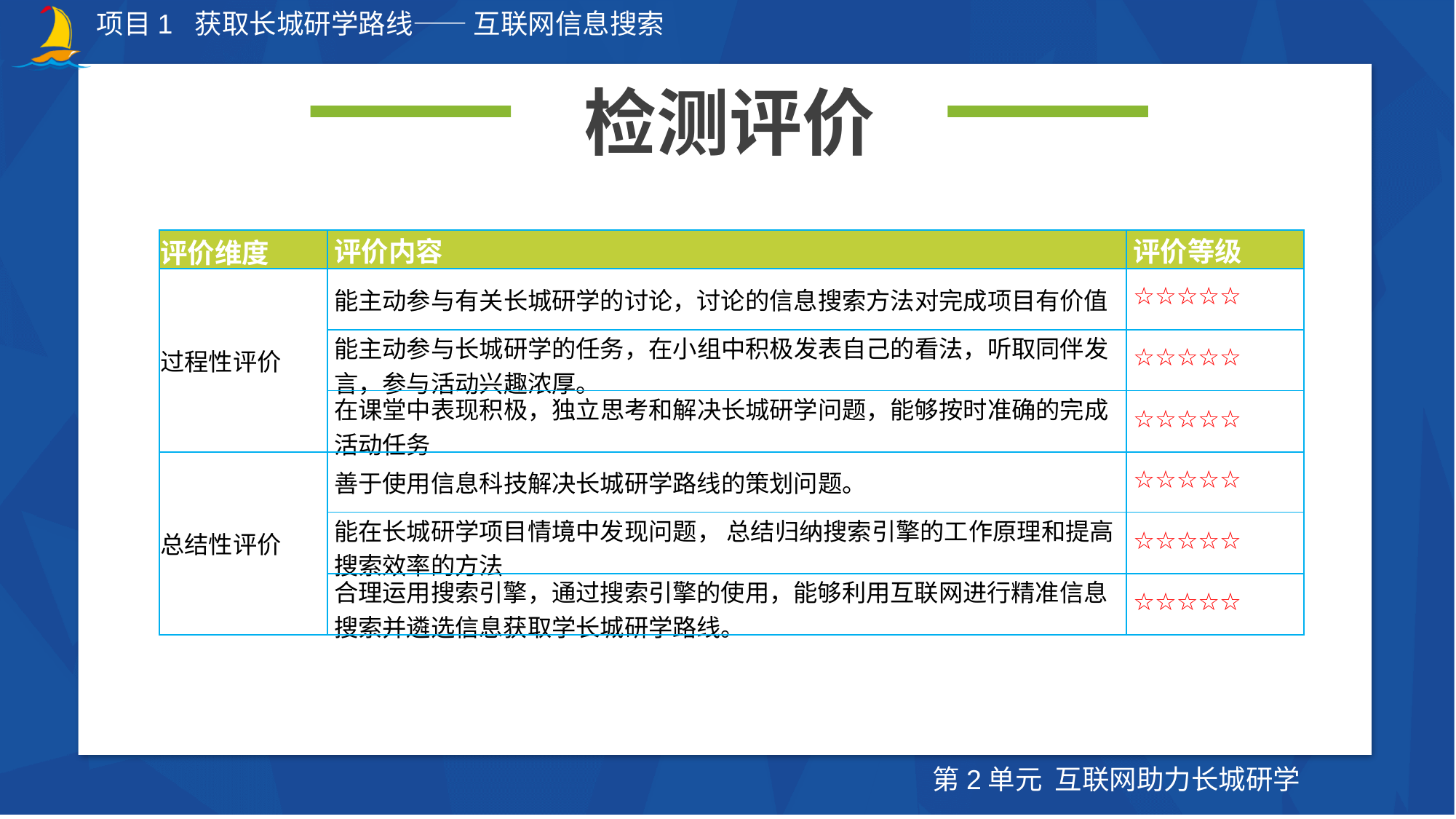

检测评价

| 评价维度 | 评价内容 | 评价等级 |
| --- | --- | --- |
| 过程性评价 | 能主动参与有关长城研学的讨论，讨论的信息搜索方法对完成项目有价值 | ☆☆☆☆☆ |
|  | 能主动参与长城研学的任务，在小组中积极发表自己的看法，听取同伴发言，参与活动兴趣浓厚。 | ☆☆☆☆☆ |
|  | 在课堂中表现积极，独立思考和解决长城研学问题，能够按时准确的完成活动任务 | ☆☆☆☆☆ |
| 总结性评价 | 善于使用信息科技解决长城研学路线的策划问题。 | ☆☆☆☆☆ |
|  | 能在长城研学项目情境中发现问题， 总结归纳搜索引擎的工作原理和提高搜索效率的方法 | ☆☆☆☆☆ |
|  | 合理运用搜索引擎，通过搜索引擎的使用，能够利用互联网进行精准信息搜索并遴选信息获取学长城研学路线。 | ☆☆☆☆☆ |